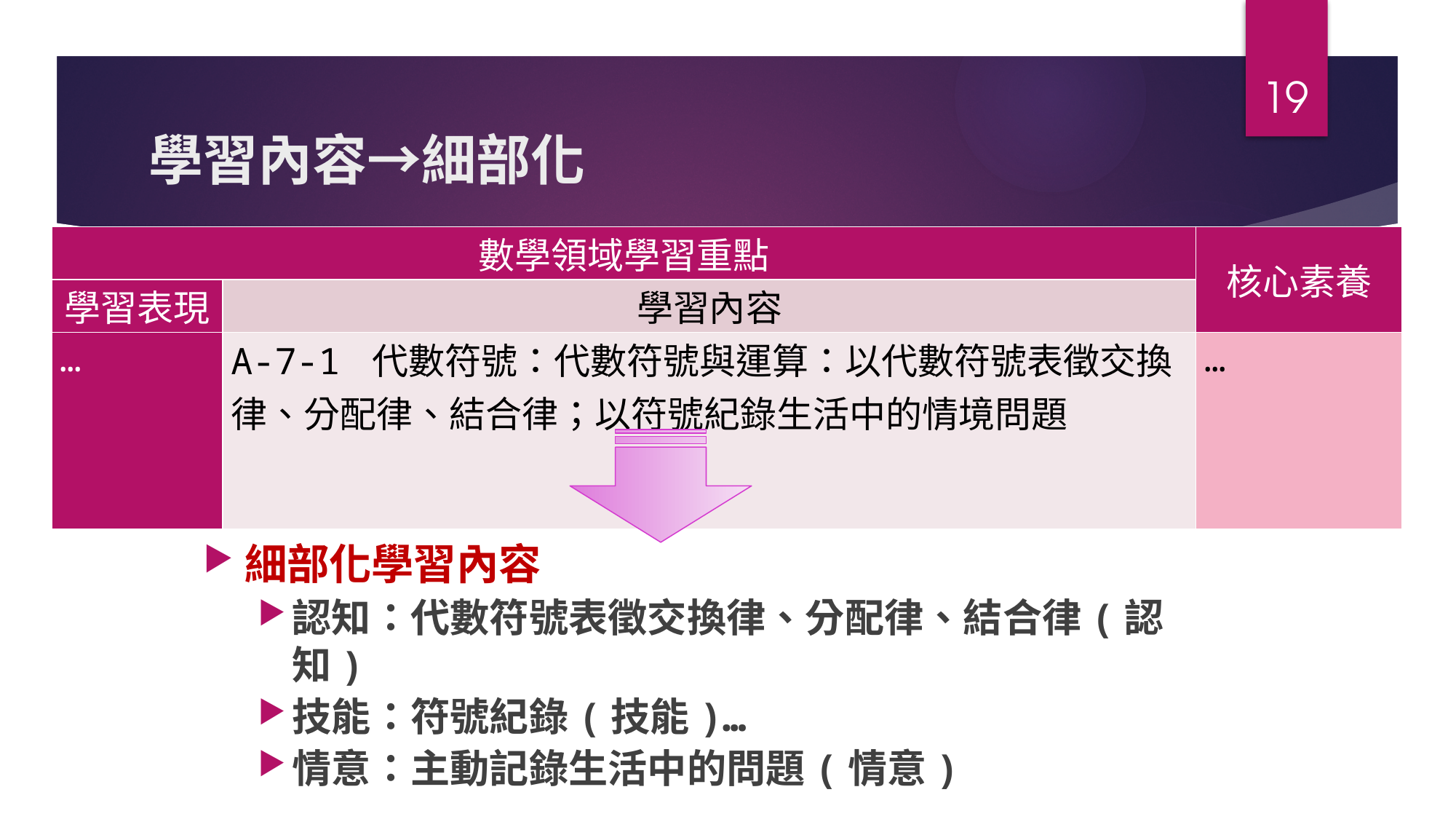

19
# 學習內容→細部化
| 數學領域學習重點 |  | 核心素養 |
| --- | --- | --- |
| 學習表現 | 學習內容 |  |
| … | A-7-1 代數符號：代數符號與運算：以代數符號表徵交換律、分配律、結合律；以符號紀錄生活中的情境問題 | … |

細部化學習內容
認知：代數符號表徵交換律、分配律、結合律(認知)
技能：符號紀錄(技能)…
情意：主動記錄生活中的問題(情意)